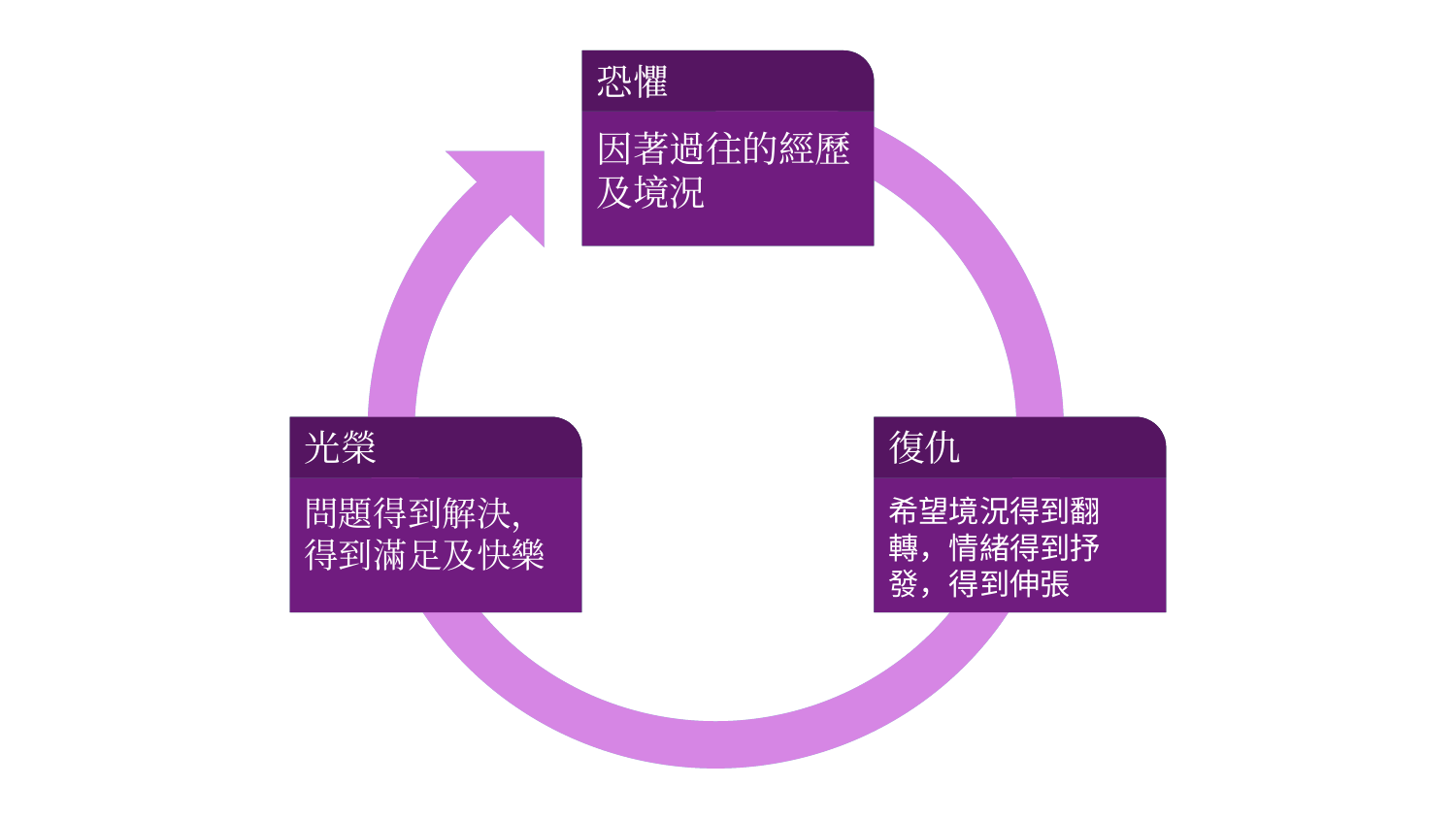

Lorem ipsum
Vestibulum congue tempus
恐懼
因著過往的經歷及境況

Lorem ipsum
Vestibulum congue tempus
光榮
問題得到解決，得到滿足及快樂
Lorem ipsum
Vestibulum congue tempus
復仇
希望境況得到翻轉，情緒得到抒發，得到伸張